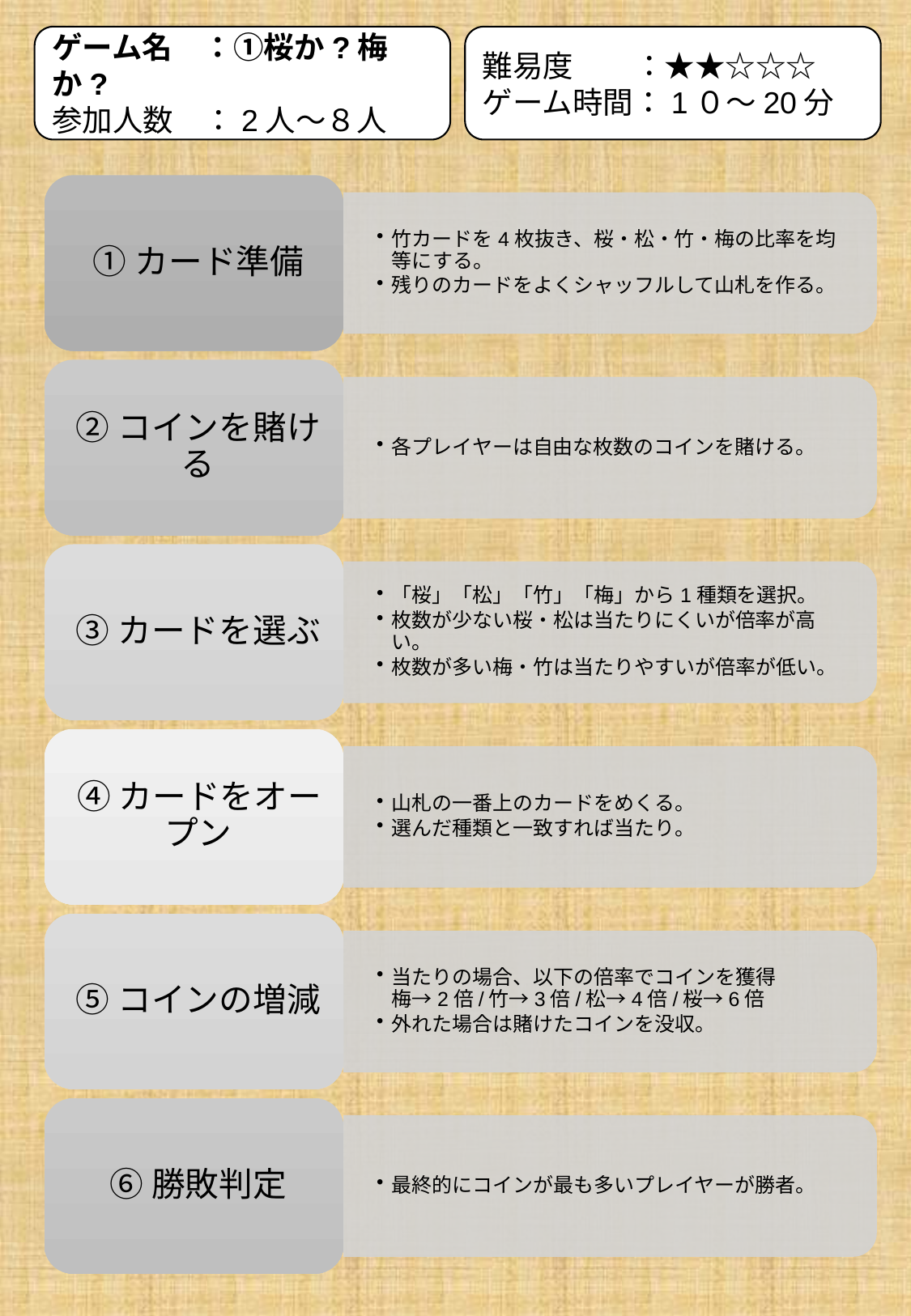

ゲーム名　：①桜か?梅か?
参加人数　：2人～８人
難易度　　：★★☆☆☆
ゲーム時間：1０～20分
竹カードを4枚抜き、桜・松・竹・梅の比率を均等にする。
残りのカードをよくシャッフルして山札を作る。
①カード準備
各プレイヤーは自由な枚数のコインを賭ける。
②コインを賭ける
「桜」「松」「竹」「梅」から1種類を選択。
枚数が少ない桜・松は当たりにくいが倍率が高い。
枚数が多い梅・竹は当たりやすいが倍率が低い。
③カードを選ぶ
山札の一番上のカードをめくる。
選んだ種類と一致すれば当たり。
④カードをオープン
当たりの場合、以下の倍率でコインを獲得
梅→2倍/竹→3倍/松→4倍/桜→6倍
外れた場合は賭けたコインを没収。
⑤コインの増減
最終的にコインが最も多いプレイヤーが勝者。
⑥勝敗判定